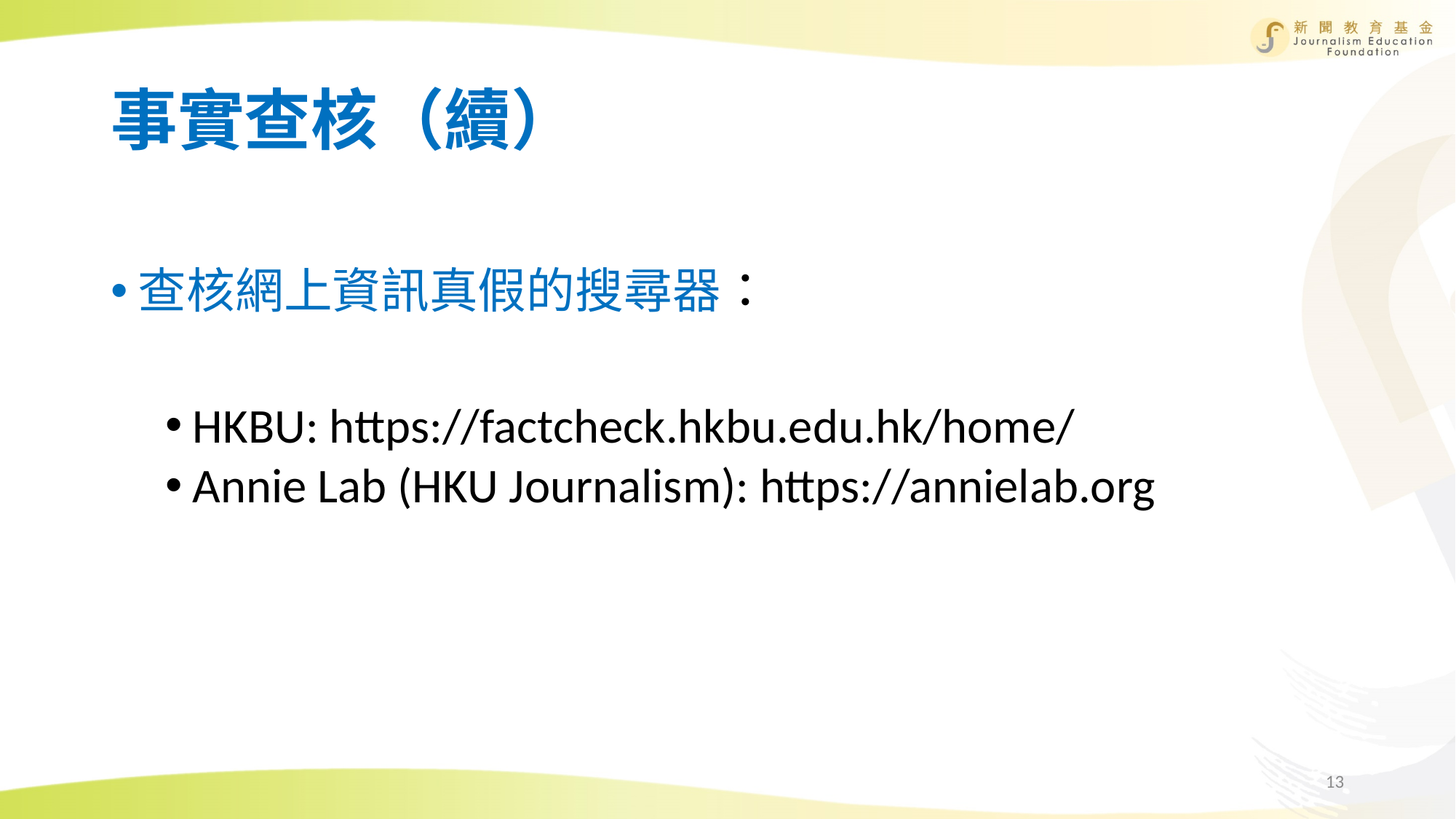

# 事實查核（續）
查核網上資訊真假的搜尋器：

HKBU: https://factcheck.hkbu.edu.hk/home/
Annie Lab (HKU Journalism): https://annielab.org
13